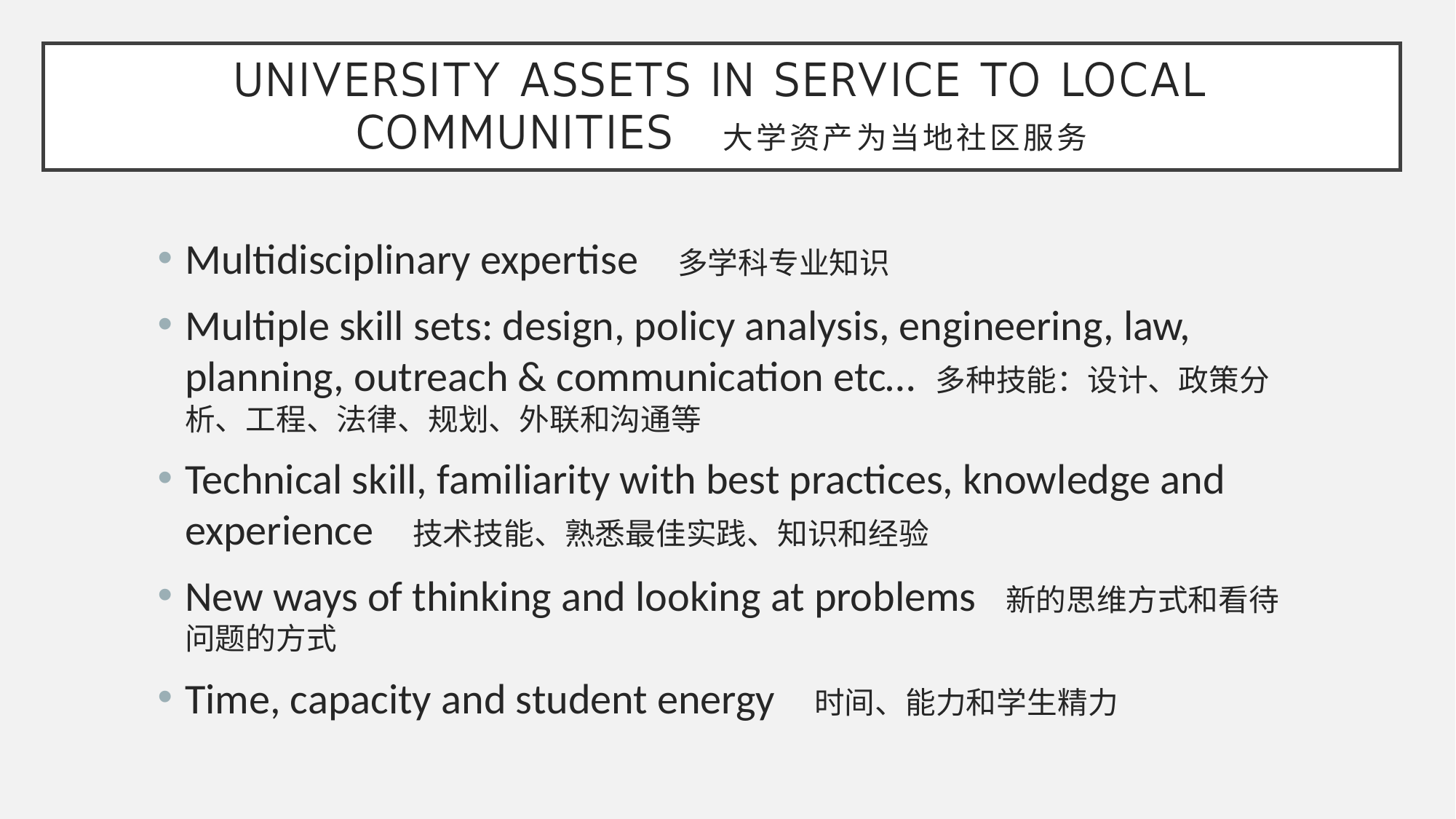

# University Assets in Service to Local Communities  大学资产为当地社区服务
Multidisciplinary expertise   多学科专业知识
Multiple skill sets: design, policy analysis, engineering, law, planning, outreach & communication etc… 多种技能：设计、政策分析、工程、法律、规划、外联和沟通等
Technical skill, familiarity with best practices, knowledge and experience   技术技能、熟悉最佳实践、知识和经验
New ways of thinking and looking at problems  新的思维方式和看待问题的方式
Time, capacity and student energy   时间、能力和学生精力